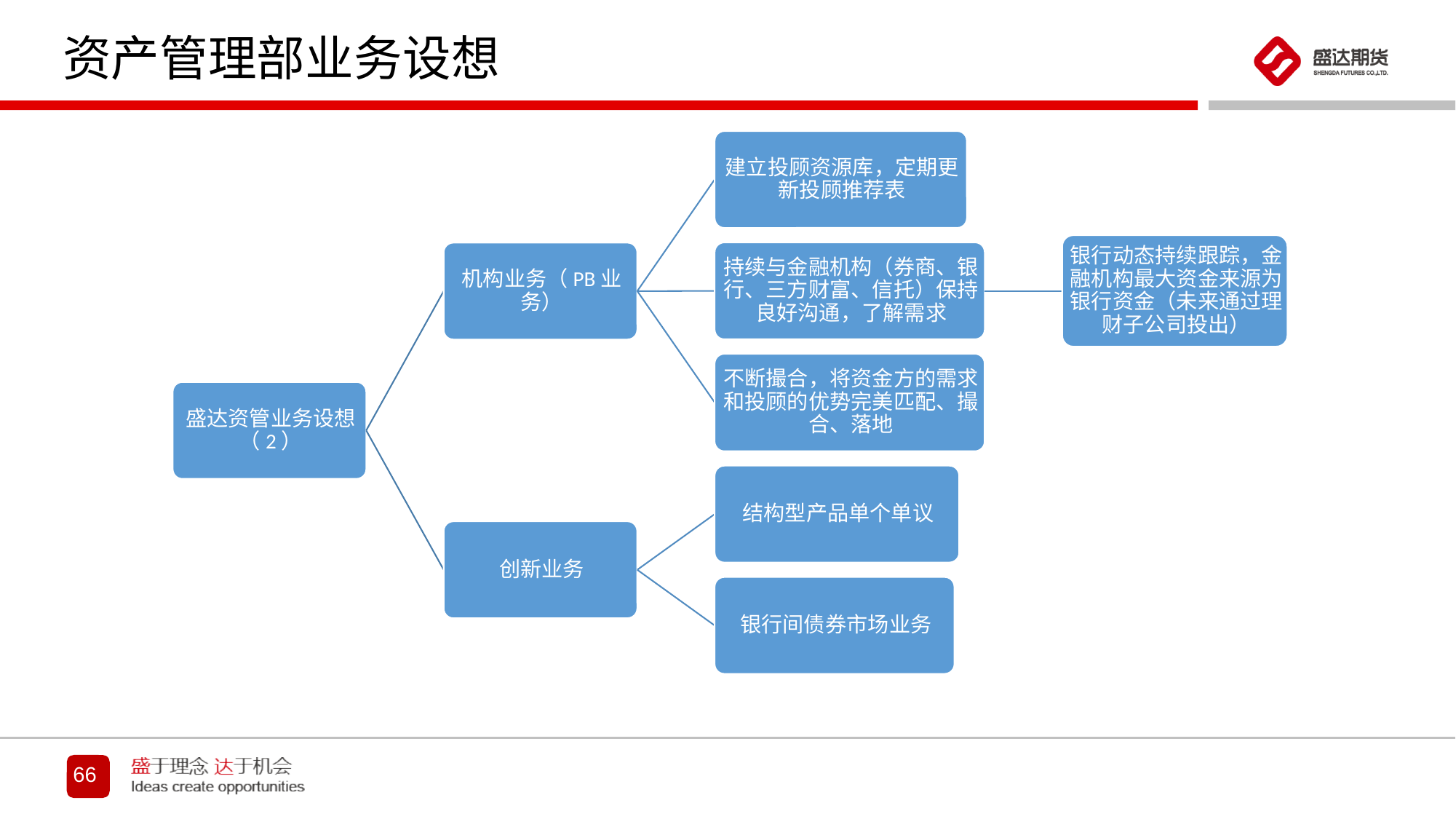

# 资产管理部业务设想
盛达资管业务设想（2）

机构业务（PB业务）

建立投顾资源库，定期更新投顾推荐表

持续与金融机构（券商、银行、三方财富、信托）保持良好沟通，了解需求

银行动态持续跟踪，金融机构最大资金来源为银行资金（未来通过理财子公司投出）

不断撮合，将资金方的需求和投顾的优势完美匹配、撮合、落地

创新业务

结构型产品单个单议

银行间债券市场业务